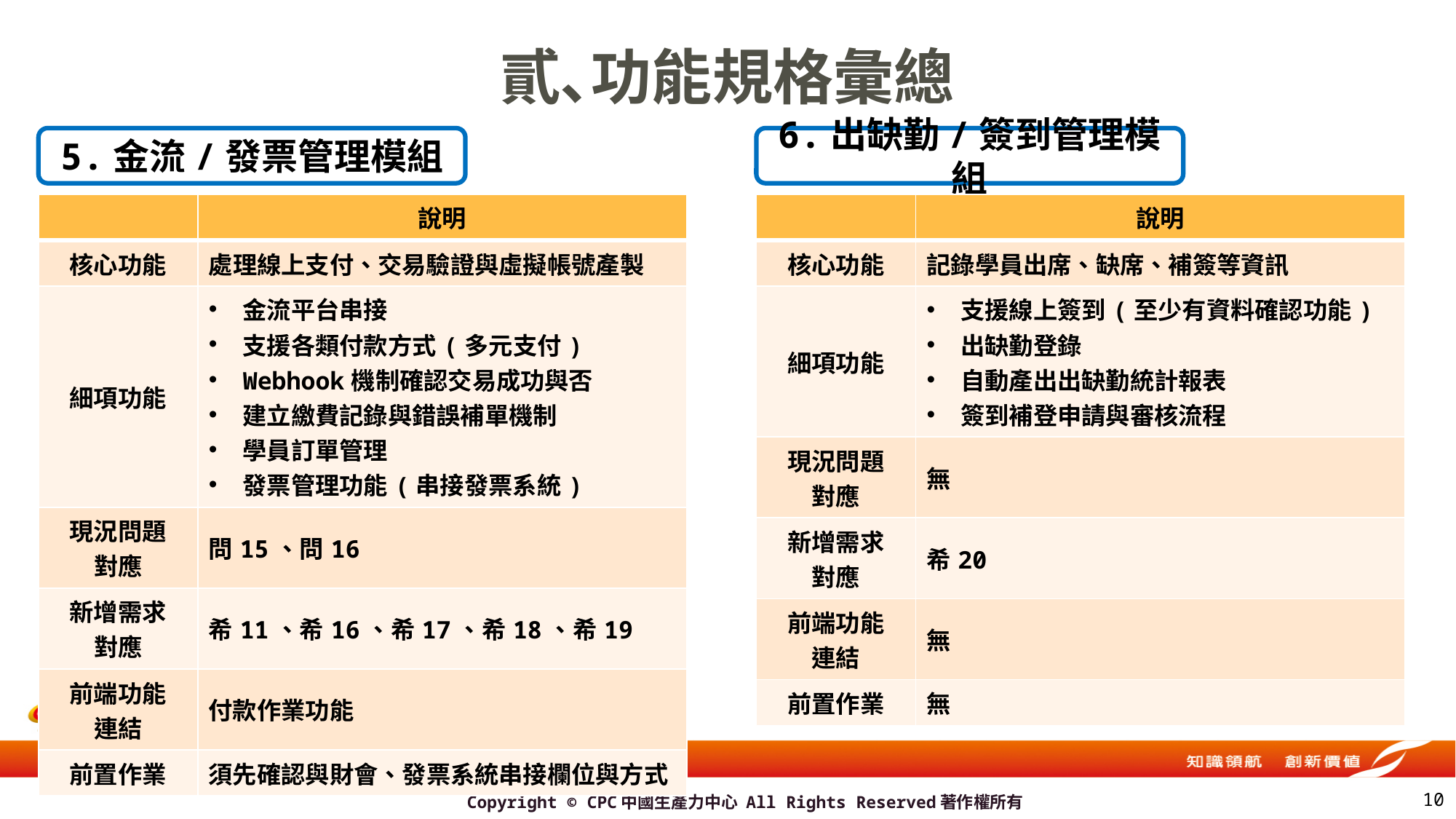

# 貳､功能規格彙總
5.金流/發票管理模組
6.出缺勤/簽到管理模組
|  | 說明 |
| --- | --- |
| 核心功能 | 處理線上支付、交易驗證與虛擬帳號產製 |
| 細項功能 | 金流平台串接 支援各類付款方式(多元支付) Webhook機制確認交易成功與否 建立繳費記錄與錯誤補單機制 學員訂單管理 發票管理功能(串接發票系統) |
| 現況問題 對應 | 問15、問16 |
| 新增需求 對應 | 希11、希16、希17、希18、希19 |
| 前端功能 連結 | 付款作業功能 |
| 前置作業 | 須先確認與財會、發票系統串接欄位與方式 |
|  | 說明 |
| --- | --- |
| 核心功能 | 記錄學員出席、缺席、補簽等資訊 |
| 細項功能 | 支援線上簽到(至少有資料確認功能) 出缺勤登錄 自動產出出缺勤統計報表 簽到補登申請與審核流程 |
| 現況問題 對應 | 無 |
| 新增需求 對應 | 希20 |
| 前端功能 連結 | 無 |
| 前置作業 | 無 |
10